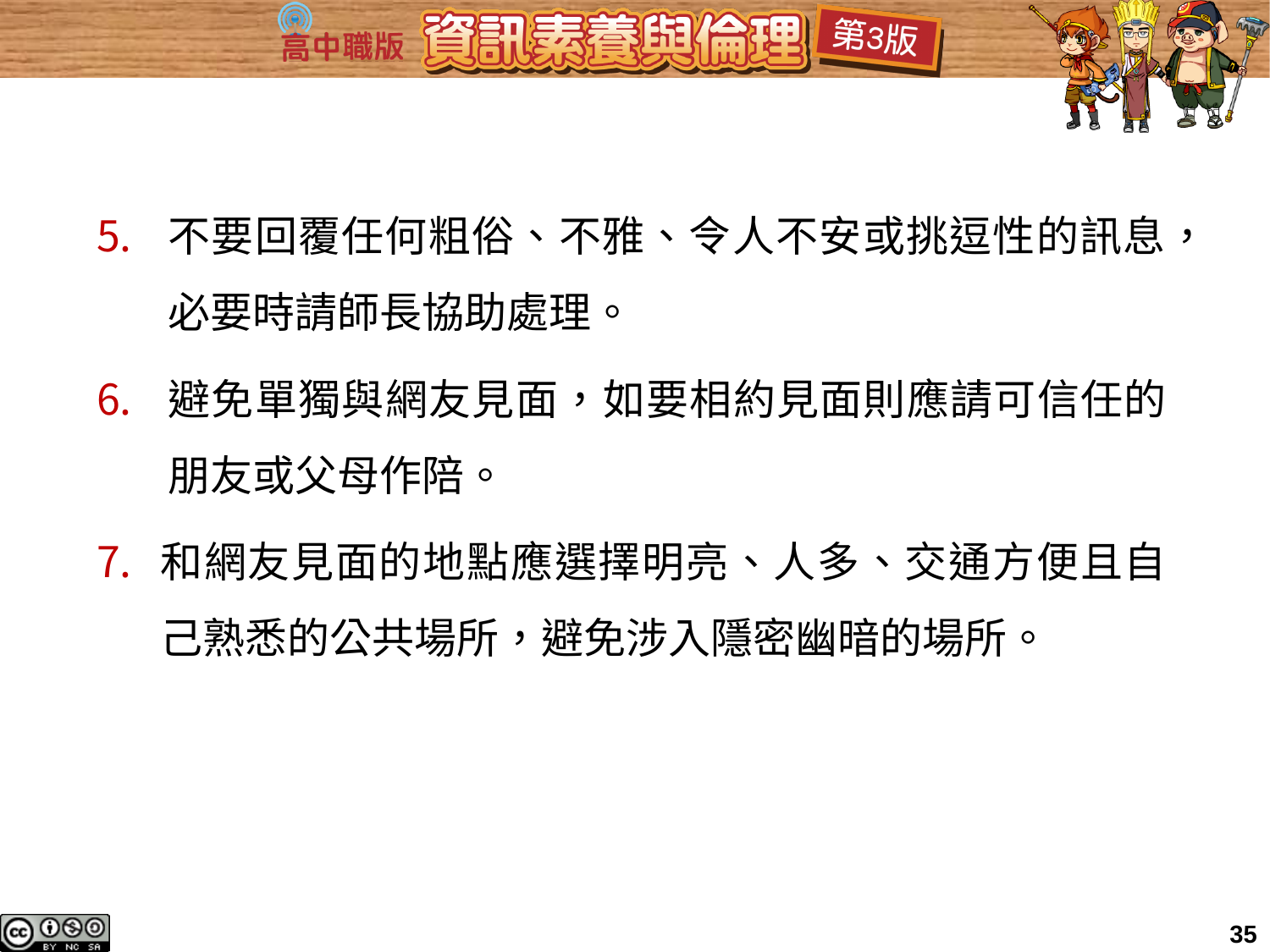

不要回覆任何粗俗、不雅、令人不安或挑逗性的訊息，必要時請師長協助處理。
避免單獨與網友見面，如要相約見面則應請可信任的朋友或父母作陪。
和網友見面的地點應選擇明亮、人多、交通方便且自己熟悉的公共場所，避免涉入隱密幽暗的場所。

35